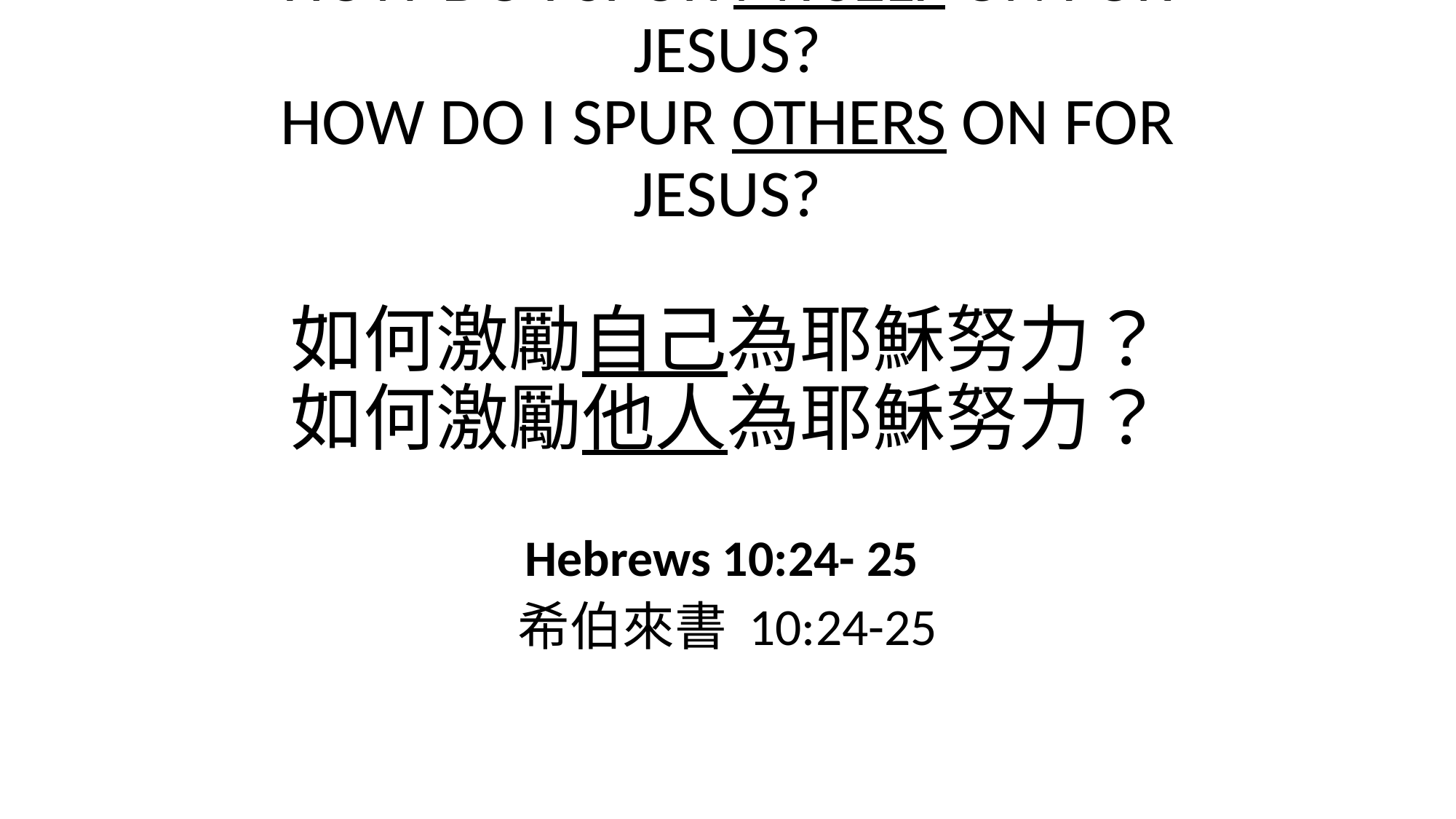

# HOW DO I SPUR MYSELF ON FOR JESUS? HOW DO I SPUR OTHERS ON FOR JESUS? 如何激勵自己為耶穌努力？ 如何激勵他人為耶穌努力？
Hebrews 10:24- 25
希伯來書 10:24-25